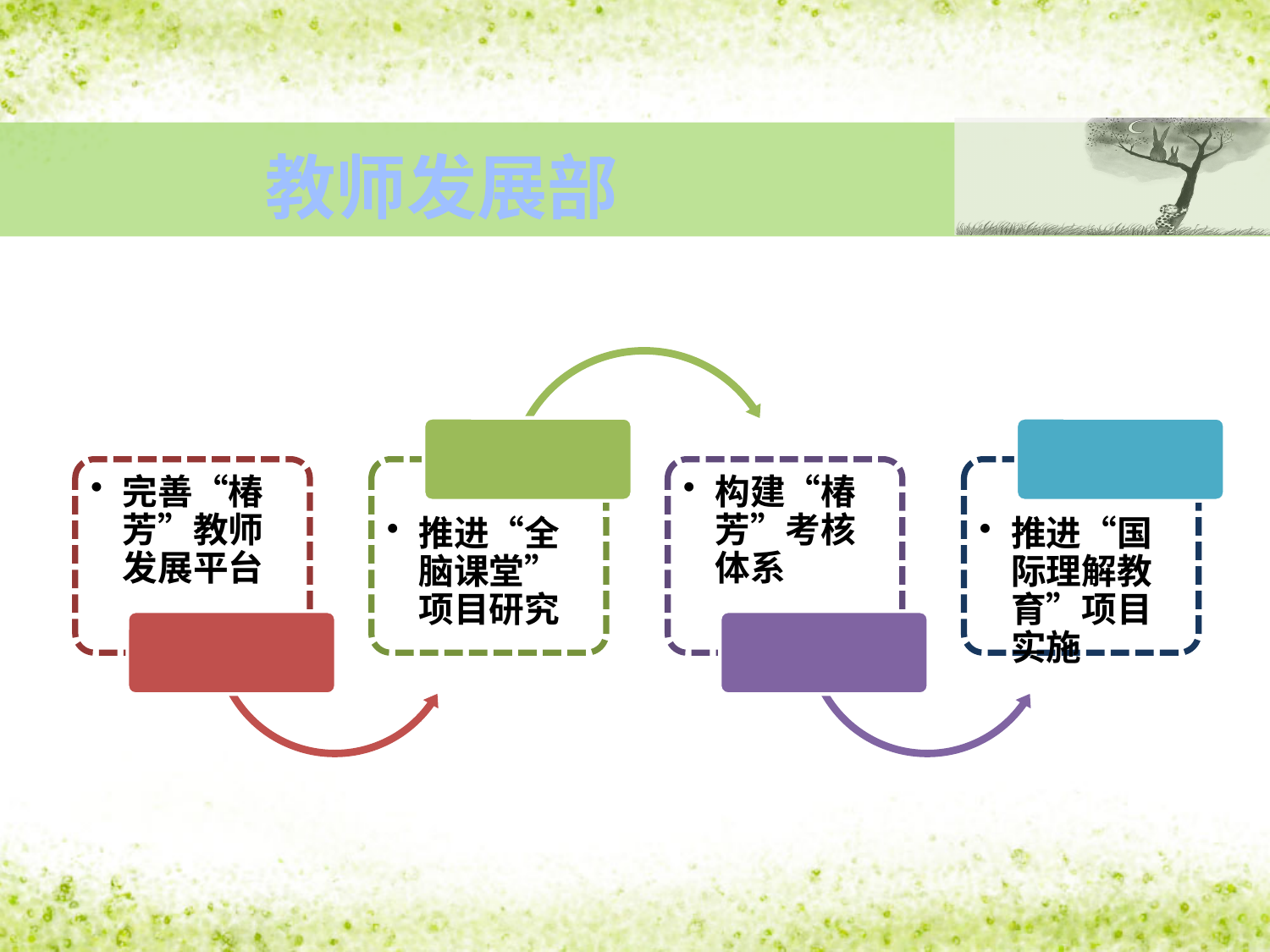

教师发展部
完善“椿芳”教师发展平台

推进“全脑课堂”项目研究

构建“椿芳”考核体系

推进“国际理解教育”项目实施